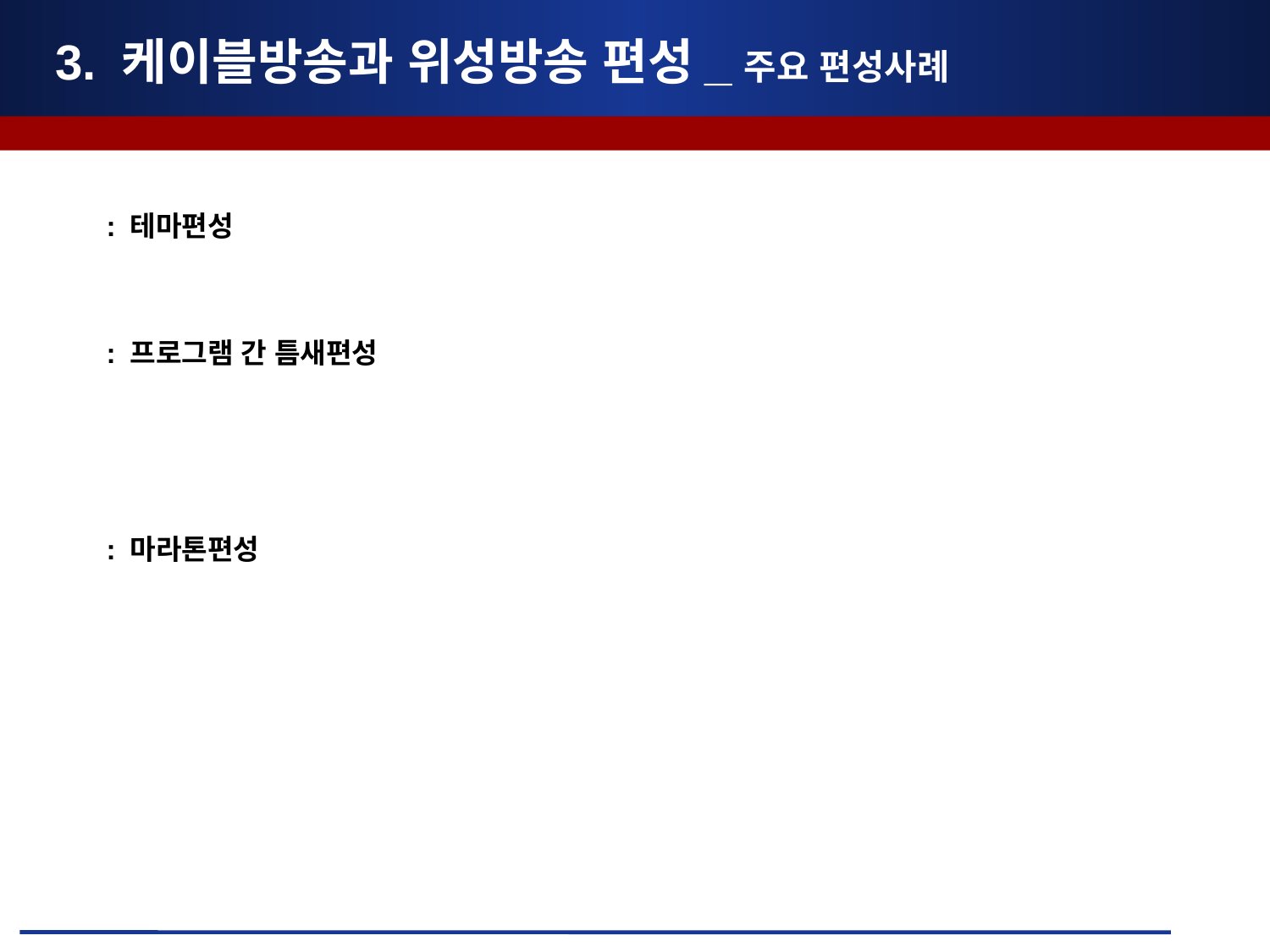

# 3. 케이블방송과 위성방송 편성_주요 편성사례

 : 테마편성

 : 프로그램 간 틈새편성

 : 마라톤편성